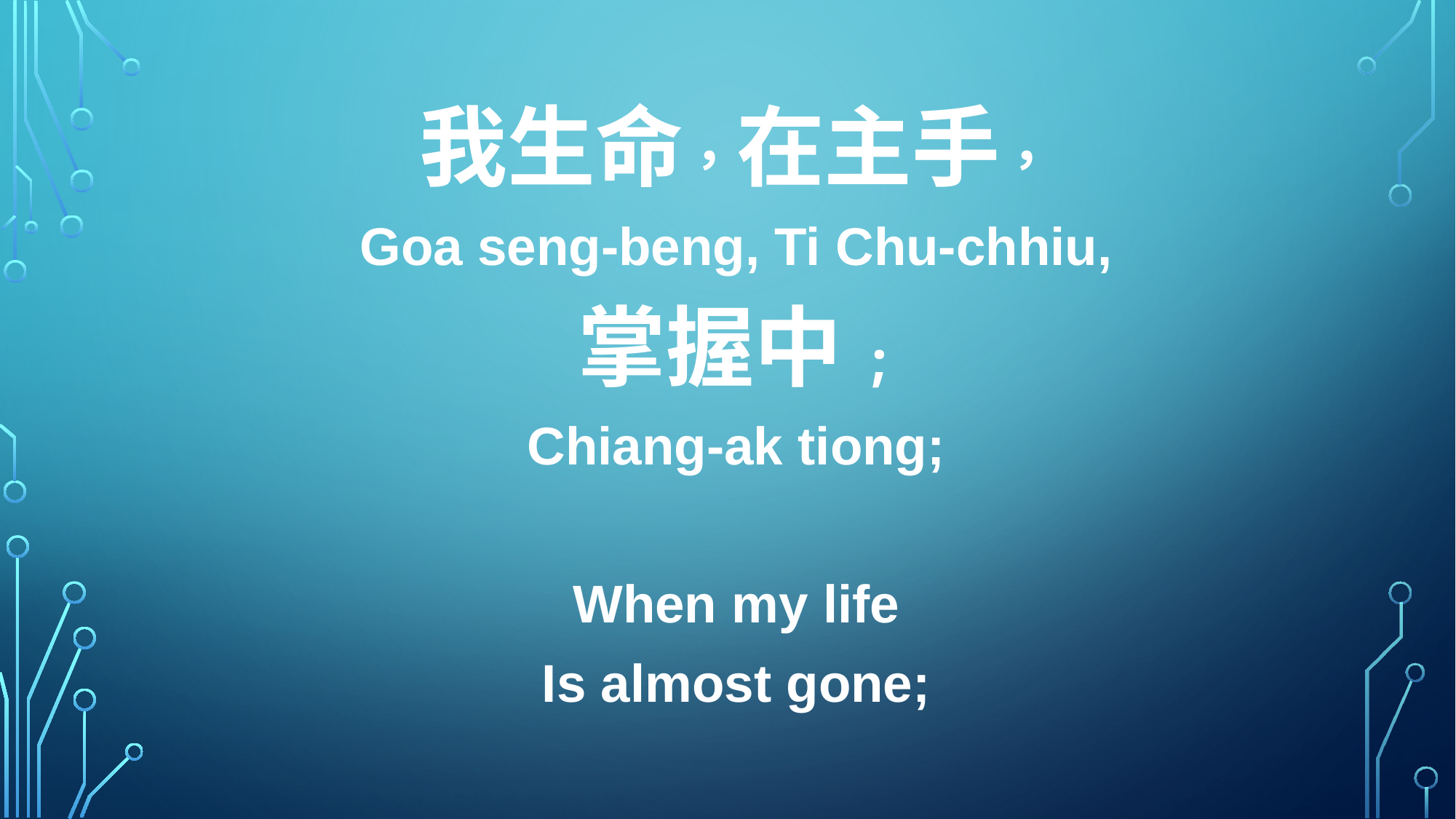

我生命，在主手，
Goa seng-beng, Ti Chu-chhiu,
掌握中;
Chiang-ak tiong;

When my life
Is almost gone;